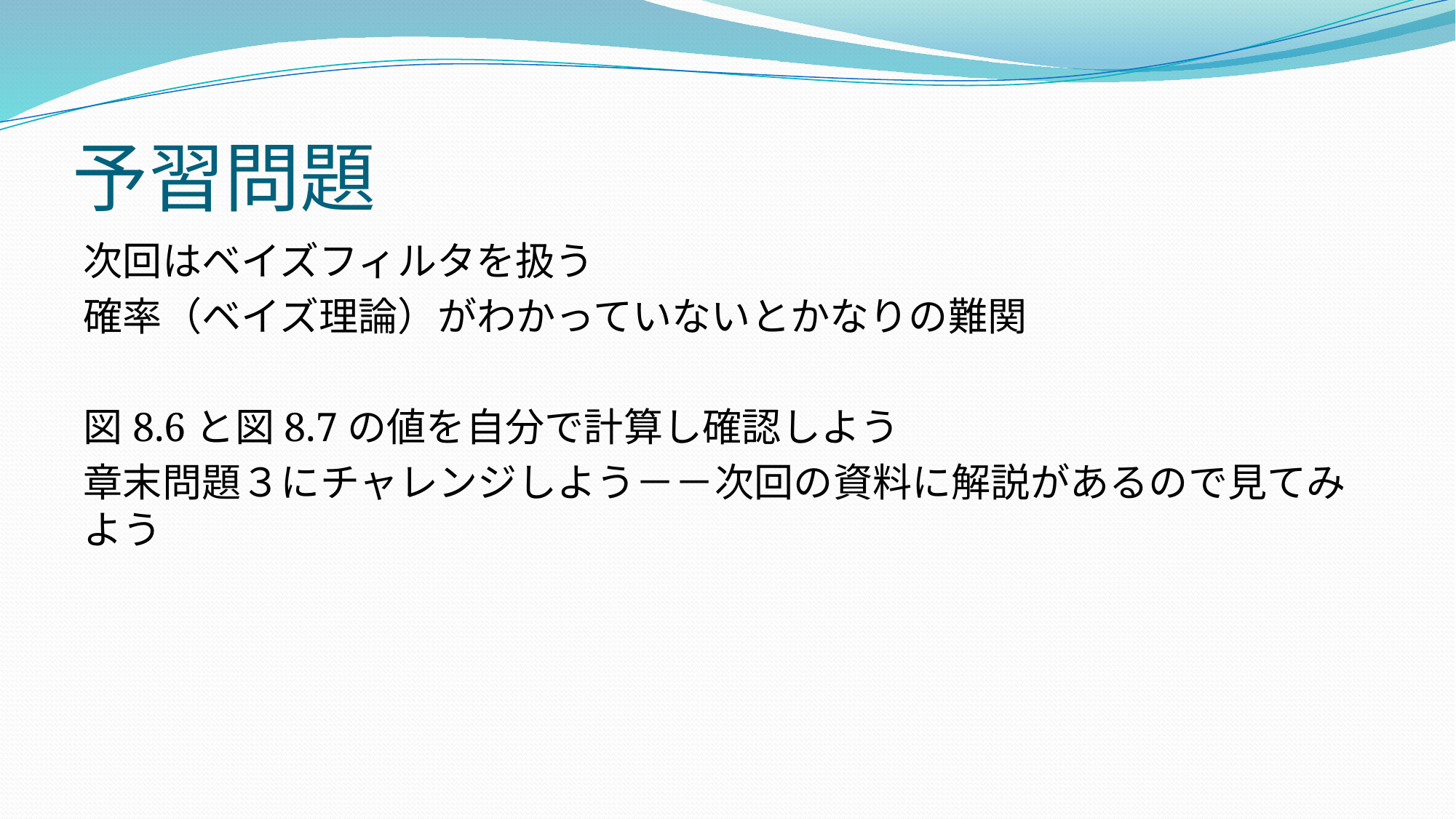

# 予習問題
次回はベイズフィルタを扱う
確率（ベイズ理論）がわかっていないとかなりの難関

図8.6と図8.7の値を自分で計算し確認しよう
章末問題３にチャレンジしよう－－次回の資料に解説があるので見てみよう